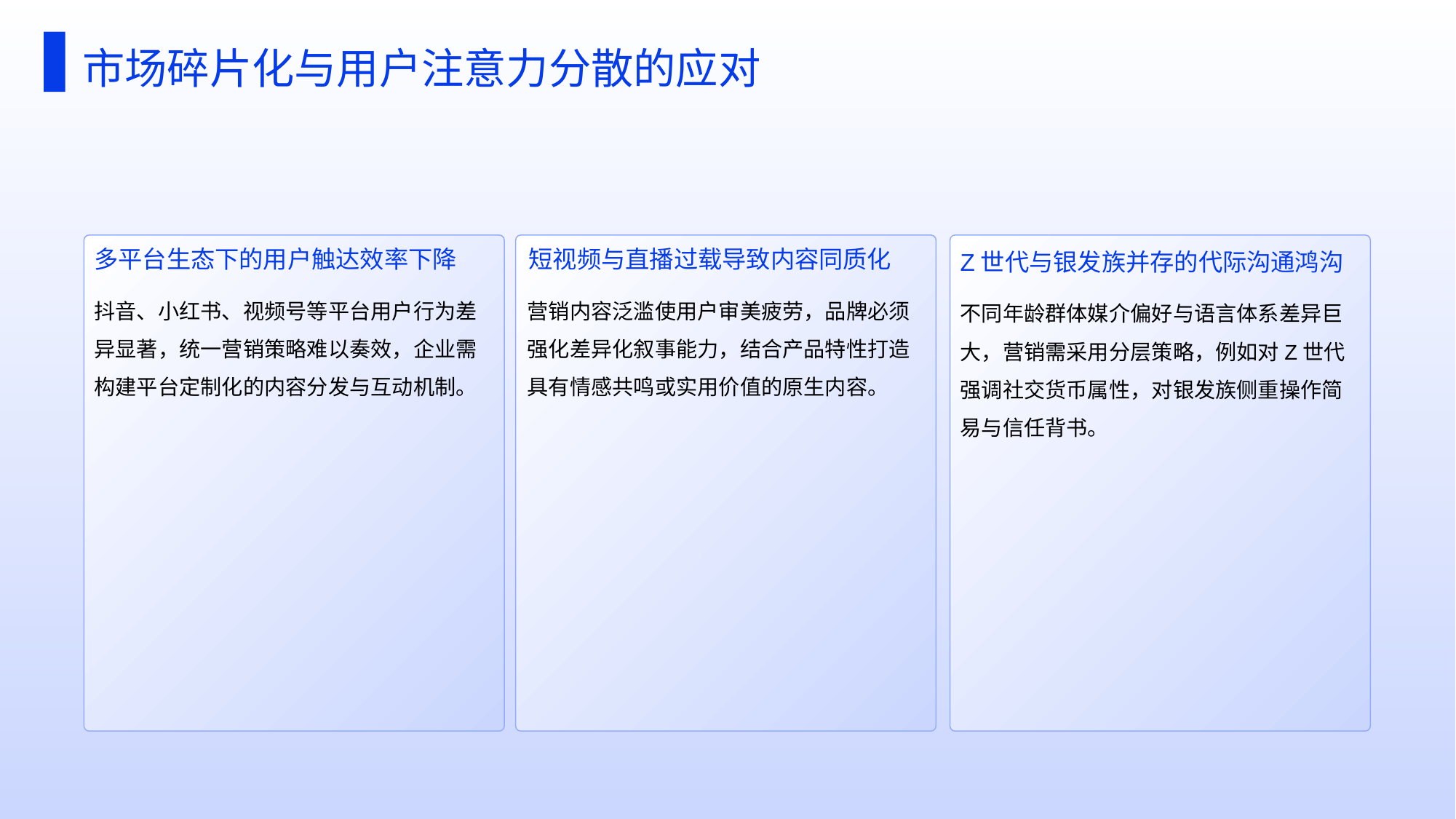

市场碎片化与用户注意力分散的应对

多平台生态下的用户触达效率下降

短视频与直播过载导致内容同质化

Z世代与银发族并存的代际沟通鸿沟
抖音、小红书、视频号等平台用户行为差异显著，统一营销策略难以奏效，企业需构建平台定制化的内容分发与互动机制。
营销内容泛滥使用户审美疲劳，品牌必须强化差异化叙事能力，结合产品特性打造具有情感共鸣或实用价值的原生内容。
不同年龄群体媒介偏好与语言体系差异巨大，营销需采用分层策略，例如对Z世代强调社交货币属性，对银发族侧重操作简易与信任背书。